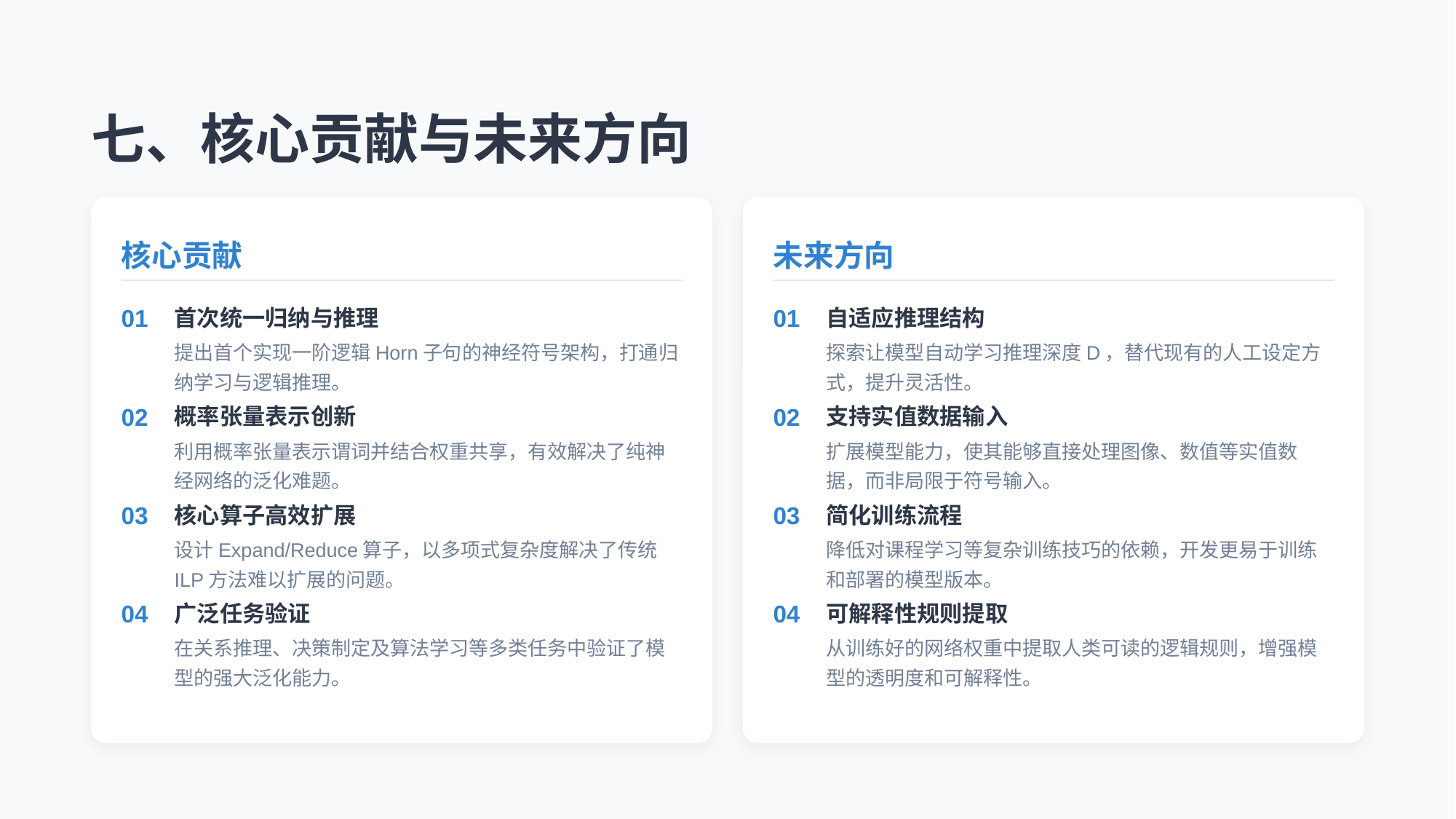

七、核心贡献与未来方向

核心贡献
未来方向
01
首次统一归纳与推理
01
自适应推理结构
提出首个实现一阶逻辑Horn子句的神经符号架构，打通归纳学习与逻辑推理。
探索让模型自动学习推理深度D，替代现有的人工设定方式，提升灵活性。
02
概率张量表示创新
02
支持实值数据输入
利用概率张量表示谓词并结合权重共享，有效解决了纯神经网络的泛化难题。
扩展模型能力，使其能够直接处理图像、数值等实值数据，而非局限于符号输入。
03
核心算子高效扩展
03
简化训练流程
设计Expand/Reduce算子，以多项式复杂度解决了传统ILP方法难以扩展的问题。
降低对课程学习等复杂训练技巧的依赖，开发更易于训练和部署的模型版本。
04
广泛任务验证
04
可解释性规则提取
在关系推理、决策制定及算法学习等多类任务中验证了模型的强大泛化能力。
从训练好的网络权重中提取人类可读的逻辑规则，增强模型的透明度和可解释性。